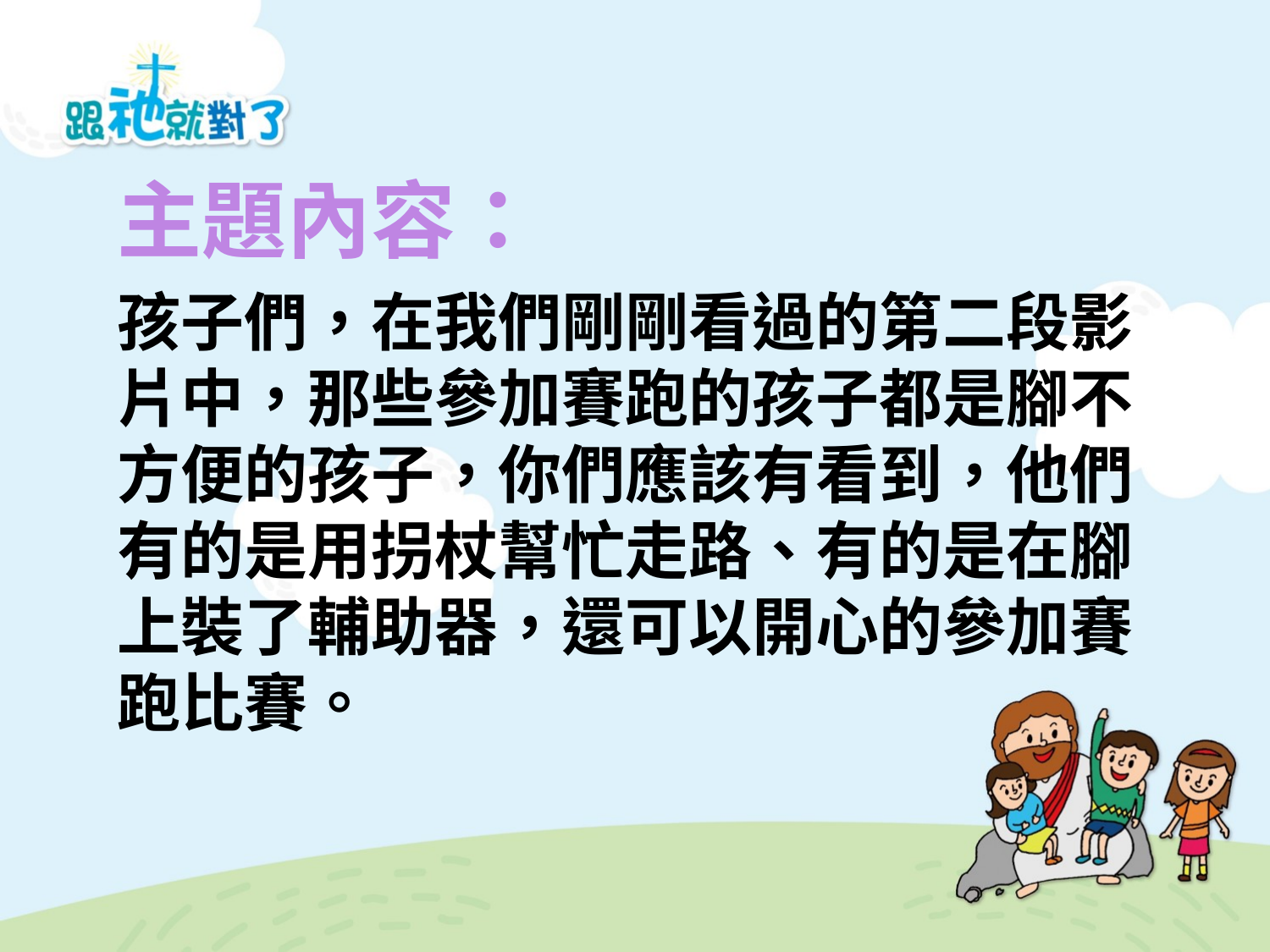

主題內容：
孩子們，在我們剛剛看過的第二段影片中，那些參加賽跑的孩子都是腳不方便的孩子，你們應該有看到，他們有的是用拐杖幫忙走路、有的是在腳上裝了輔助器，還可以開心的參加賽跑比賽。